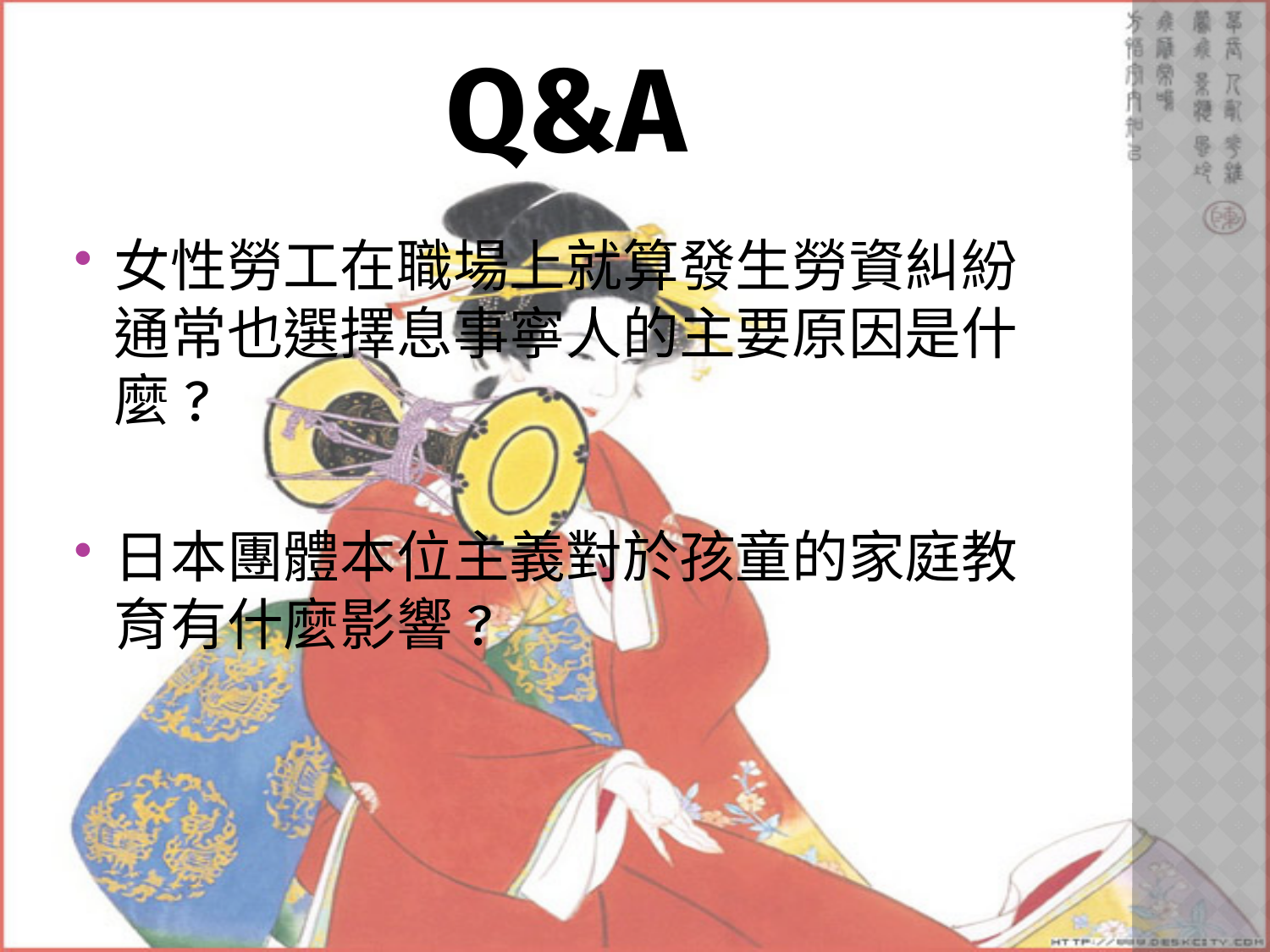

# Q&A
女性勞工在職場上就算發生勞資糾紛通常也選擇息事寧人的主要原因是什麼?

日本團體本位主義對於孩童的家庭教育有什麼影響?